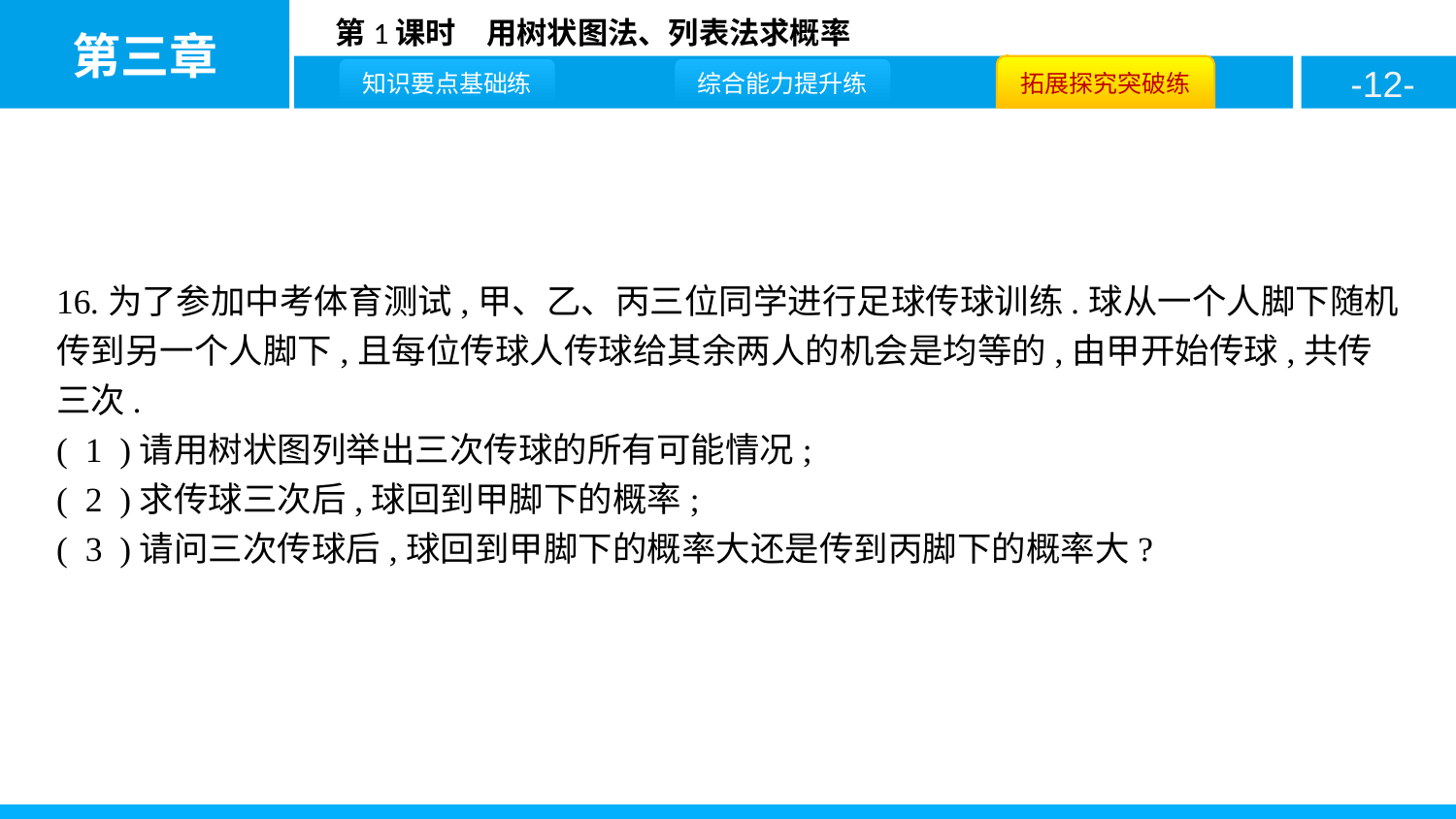

16.为了参加中考体育测试,甲、乙、丙三位同学进行足球传球训练.球从一个人脚下随机传到另一个人脚下,且每位传球人传球给其余两人的机会是均等的,由甲开始传球,共传三次.
(  1  )请用树状图列举出三次传球的所有可能情况;
(  2  )求传球三次后,球回到甲脚下的概率;
(  3  )请问三次传球后,球回到甲脚下的概率大还是传到丙脚下的概率大?